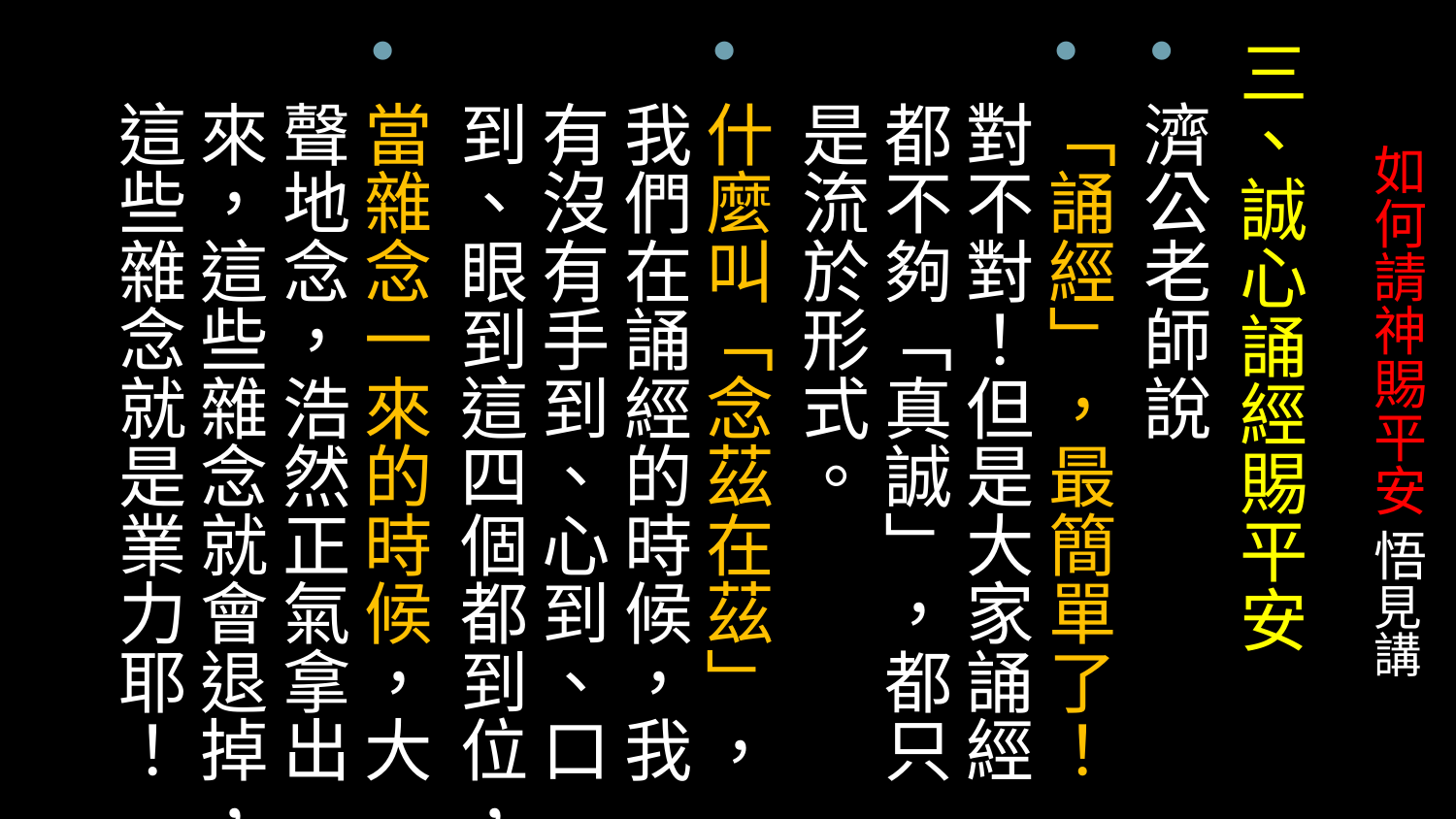

三、誠心誦經賜平安
濟公老師說
「誦經」，最簡單了！對不對！但是大家誦經都不夠「真誠」，都只是流於形式。
什麼叫「念茲在茲」，我們在誦經的時候，我有沒有手到、心到、口到、眼到這四個都到位，
當雜念一來的時候，大聲地念，浩然正氣拿出來，這些雜念就會退掉，這些雜念就是業力耶！

# 如何請神賜平安 悟見講